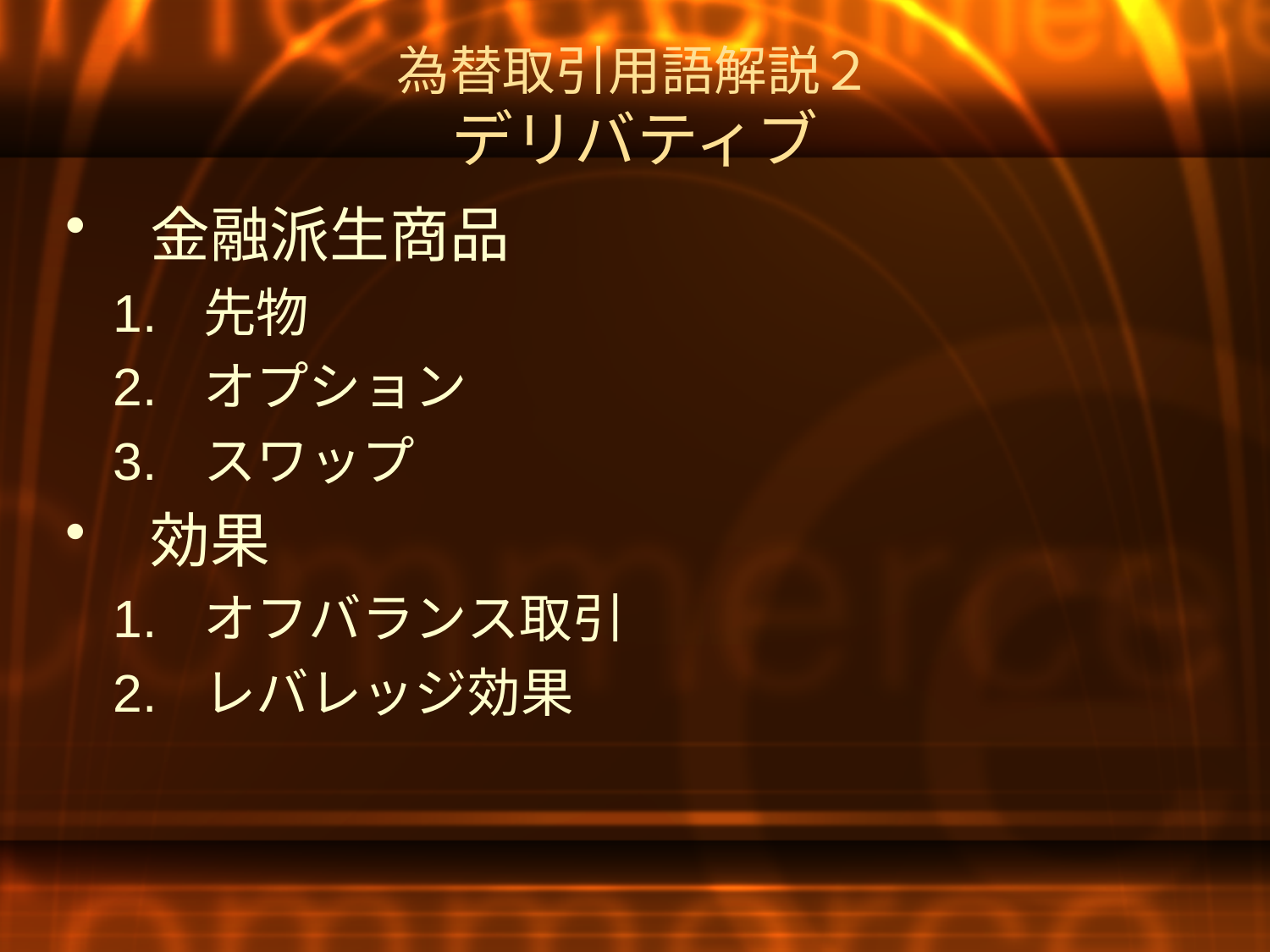

# 為替取引用語解説２ デリバティブ
金融派生商品
先物
オプション
スワップ
効果
オフバランス取引
レバレッジ効果